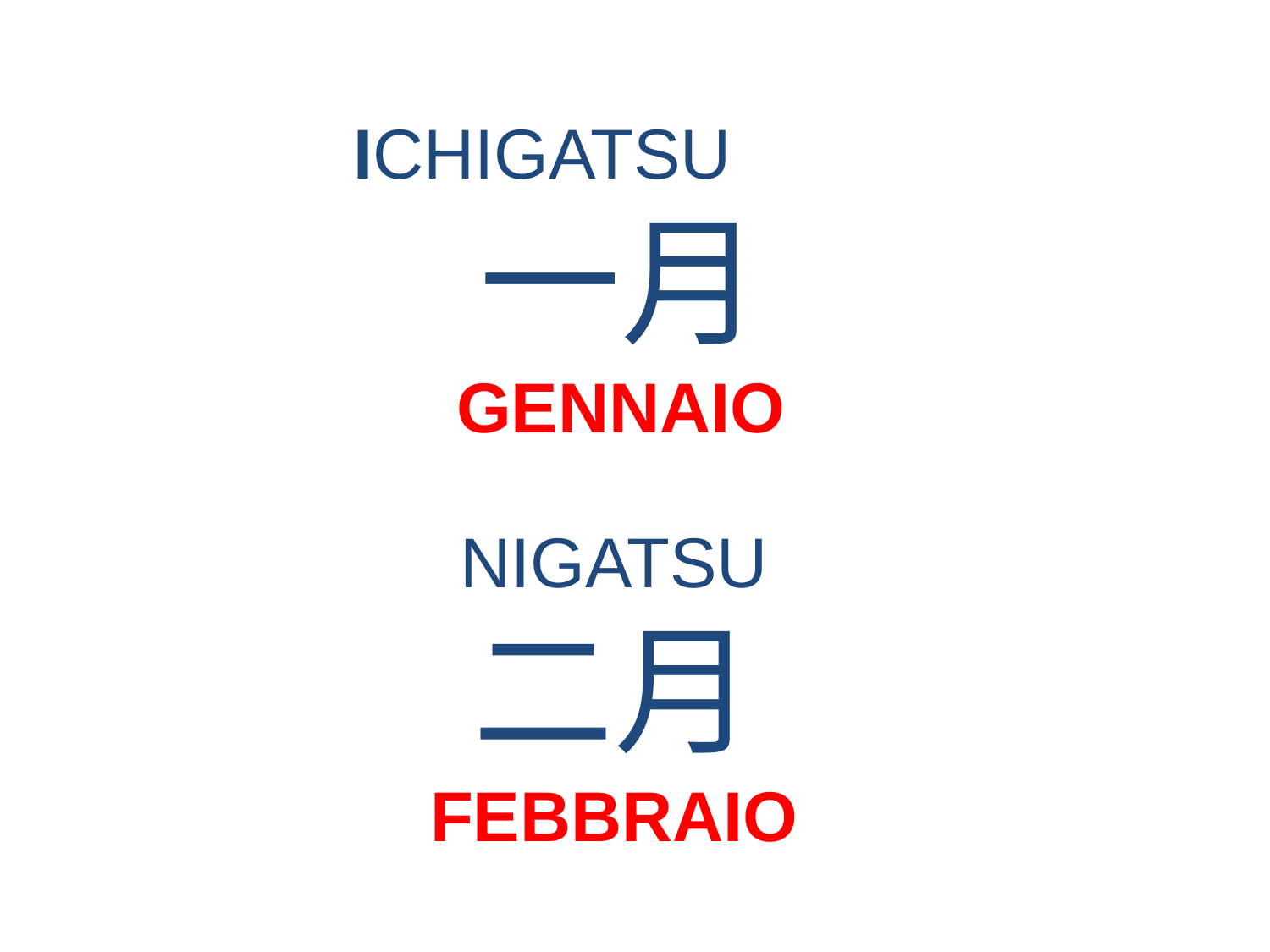

# ICHIGATSU 一月 GENNAIO

NIGATSU
二月
FEBBRAIO